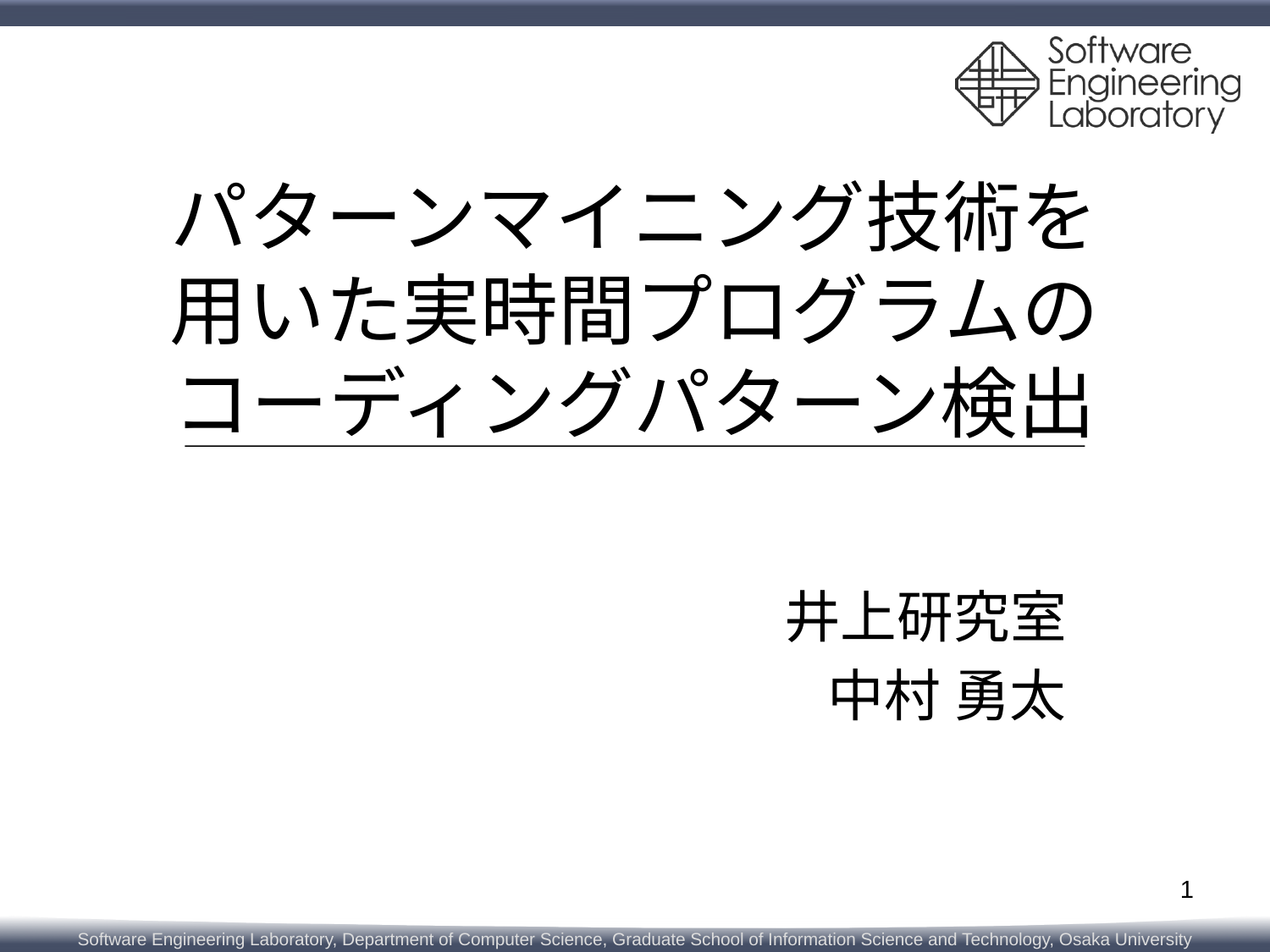

# パターンマイニング技術を 用いた実時間プログラムの コーディングパターン検出

井上研究室
中村 勇太
1